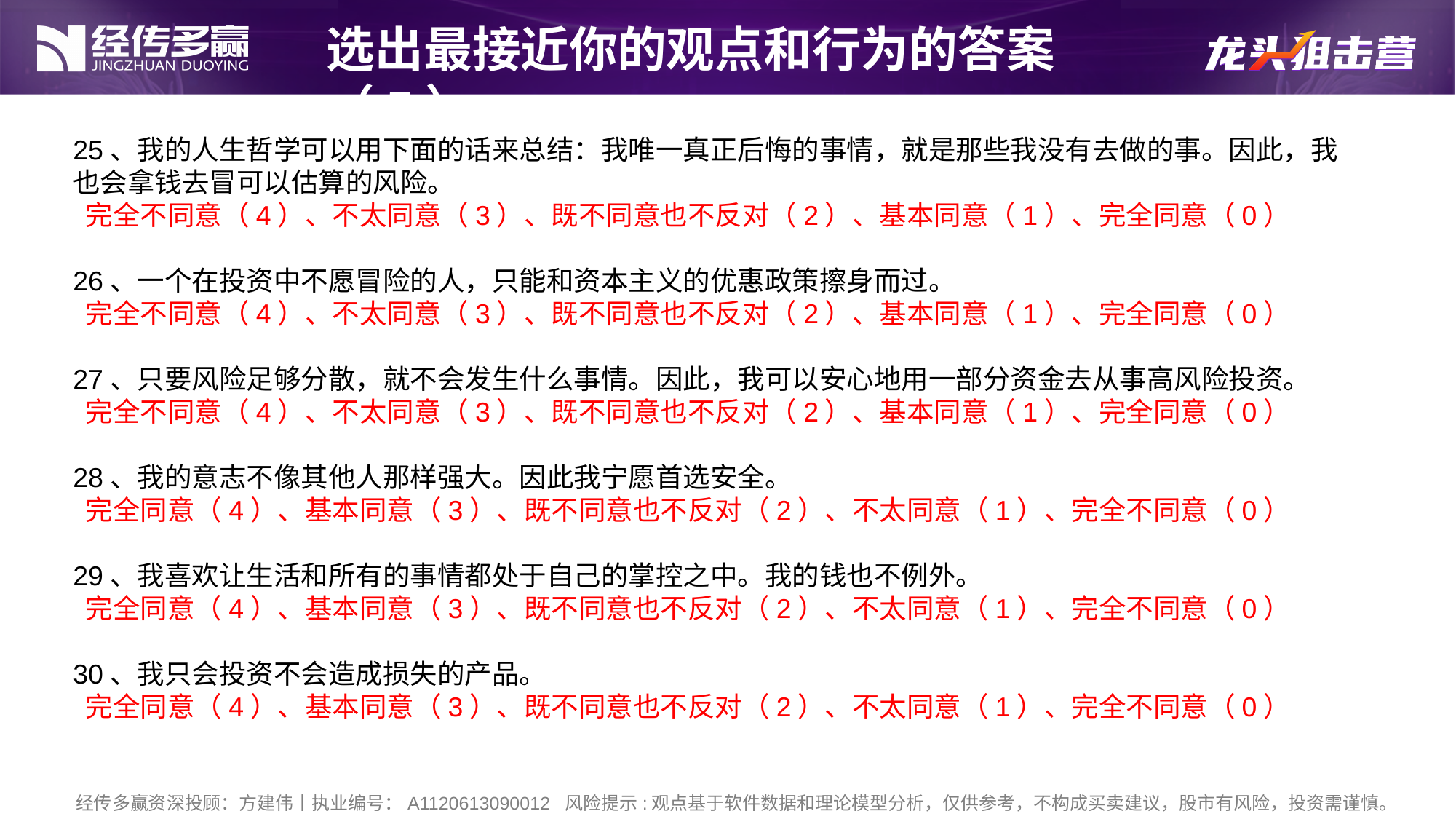

选出最接近你的观点和行为的答案（5）
25、我的人生哲学可以用下面的话来总结：我唯一真正后悔的事情，就是那些我没有去做的事。因此，我也会拿钱去冒可以估算的风险。
 完全不同意（4）、不太同意（3）、既不同意也不反对（2）、基本同意（1）、完全同意（0）

26、一个在投资中不愿冒险的人，只能和资本主义的优惠政策擦身而过。
 完全不同意（4）、不太同意（3）、既不同意也不反对（2）、基本同意（1）、完全同意（0）

27、只要风险足够分散，就不会发生什么事情。因此，我可以安心地用一部分资金去从事高风险投资。
 完全不同意（4）、不太同意（3）、既不同意也不反对（2）、基本同意（1）、完全同意（0）

28、我的意志不像其他人那样强大。因此我宁愿首选安全。
 完全同意（4）、基本同意（3）、既不同意也不反对（2）、不太同意（1）、完全不同意（0）

29、我喜欢让生活和所有的事情都处于自己的掌控之中。我的钱也不例外。
 完全同意（4）、基本同意（3）、既不同意也不反对（2）、不太同意（1）、完全不同意（0）

30、我只会投资不会造成损失的产品。
 完全同意（4）、基本同意（3）、既不同意也不反对（2）、不太同意（1）、完全不同意（0）